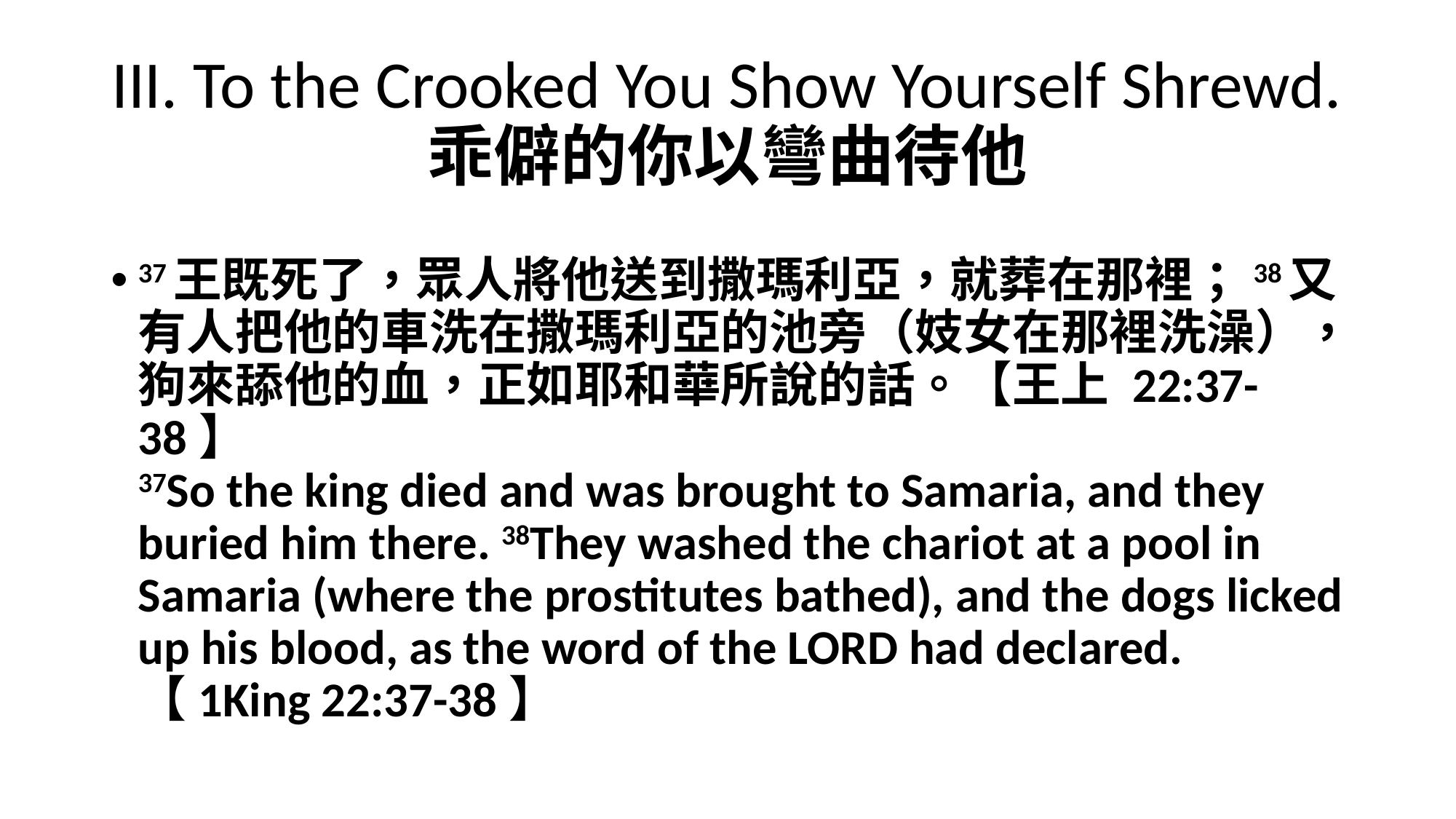

# III. To the Crooked You Show Yourself Shrewd. 乖僻的你以彎曲待他
37王既死了，眾人將他送到撒瑪利亞，就葬在那裡；38又有人把他的車洗在撒瑪利亞的池旁（妓女在那裡洗澡），狗來舔他的血，正如耶和華所說的話。【王上 22:37-38】
37So the king died and was brought to Samaria, and they buried him there. 38They washed the chariot at a pool in Samaria (where the prostitutes bathed), and the dogs licked up his blood, as the word of the LORD had declared. 【1King 22:37-38】